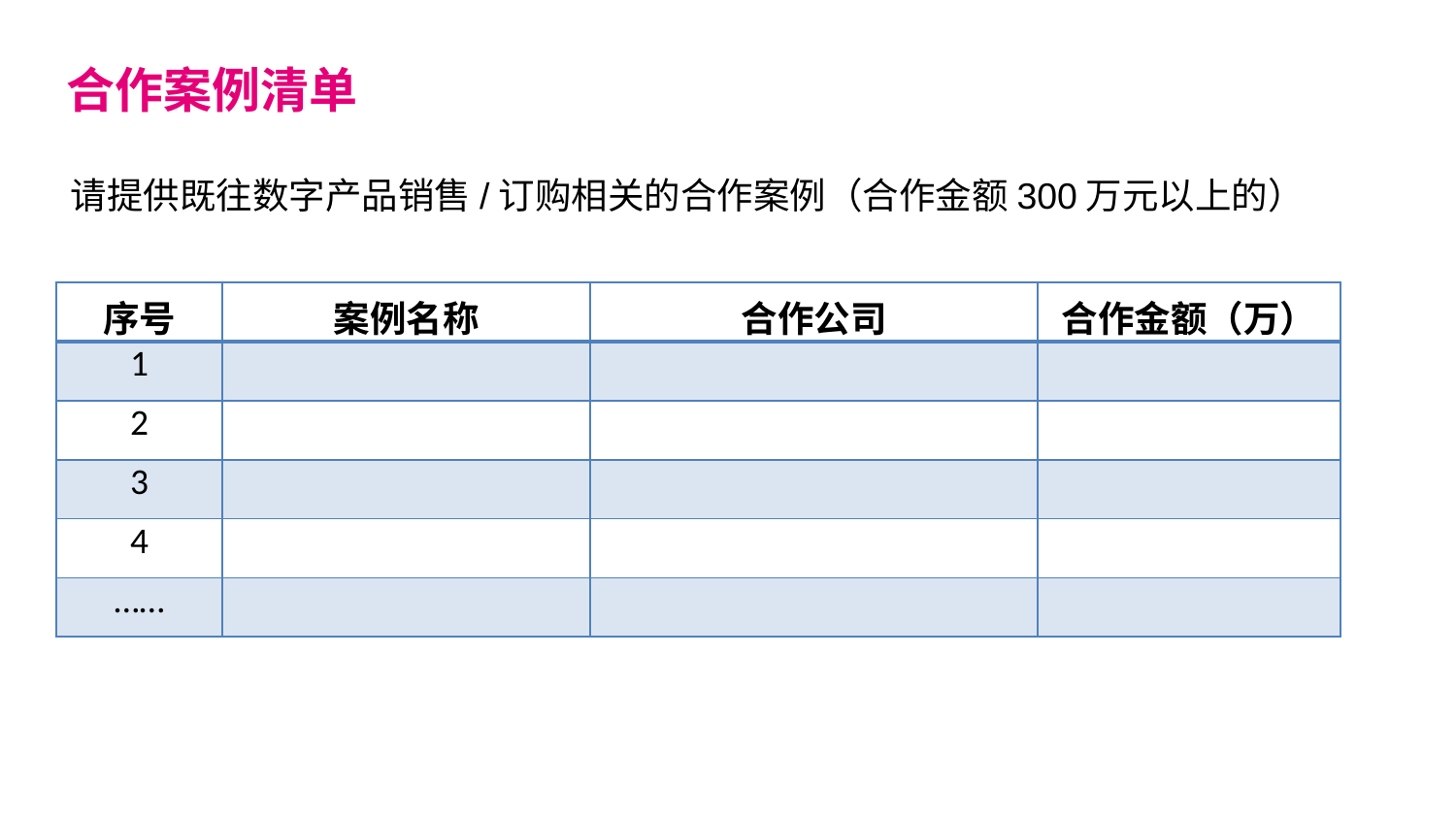

合作案例清单
请提供既往数字产品销售/订购相关的合作案例（合作金额300万元以上的）

| 序号 | 案例名称 | 合作公司 | 合作金额（万） |
| --- | --- | --- | --- |
| 1 |  |  |  |
| 2 |  |  |  |
| 3 |  |  |  |
| 4 |  |  |  |
| …… |  |  |  |
13